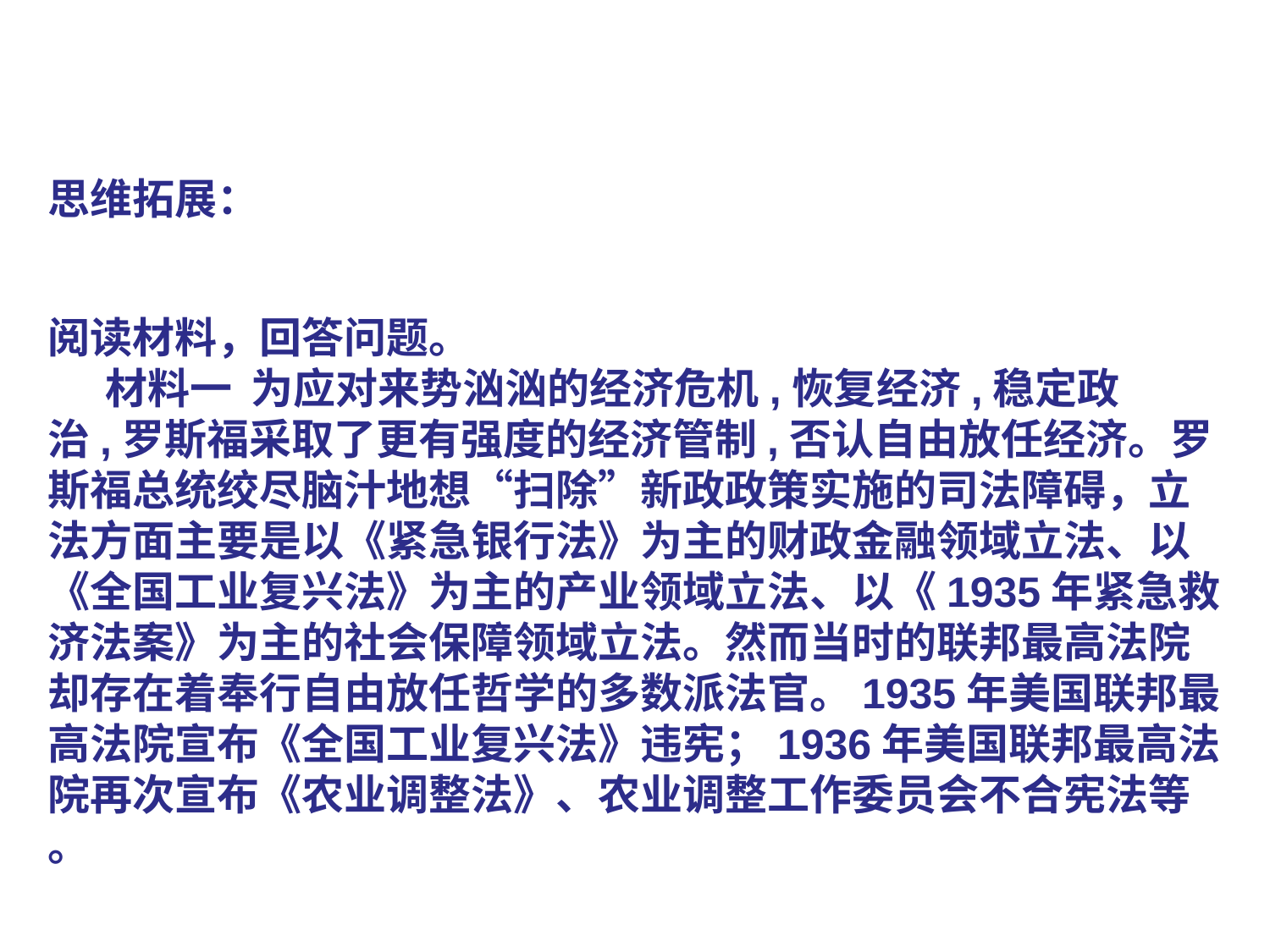

思维拓展：

阅读材料，回答问题。
     材料一  为应对来势汹汹的经济危机,恢复经济,稳定政
治,罗斯福采取了更有强度的经济管制,否认自由放任经济。罗
斯福总统绞尽脑汁地想“扫除”新政政策实施的司法障碍，立
法方面主要是以《紧急银行法》为主的财政金融领域立法、以
《全国工业复兴法》为主的产业领域立法、以《1935年紧急救
济法案》为主的社会保障领域立法。然而当时的联邦最高法院
却存在着奉行自由放任哲学的多数派法官。1935年美国联邦最
高法院宣布《全国工业复兴法》违宪；1936年美国联邦最高法
院再次宣布《农业调整法》、农业调整工作委员会不合宪法等
。